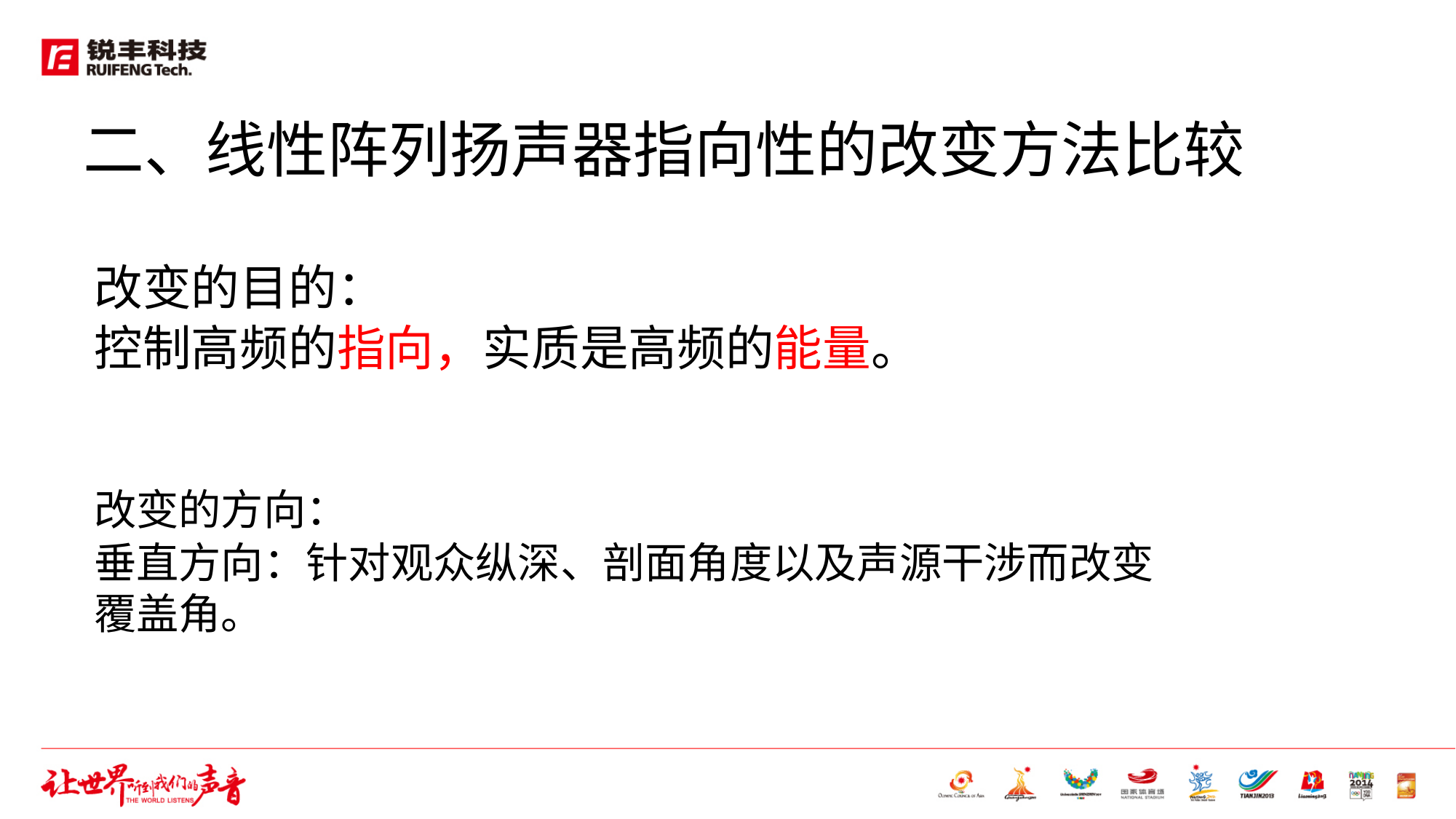

# 二、线性阵列扬声器指向性的改变方法比较
改变的目的：
控制高频的指向，实质是高频的能量。

改变的方向：
垂直方向：针对观众纵深、剖面角度以及声源干涉而改变覆盖角。